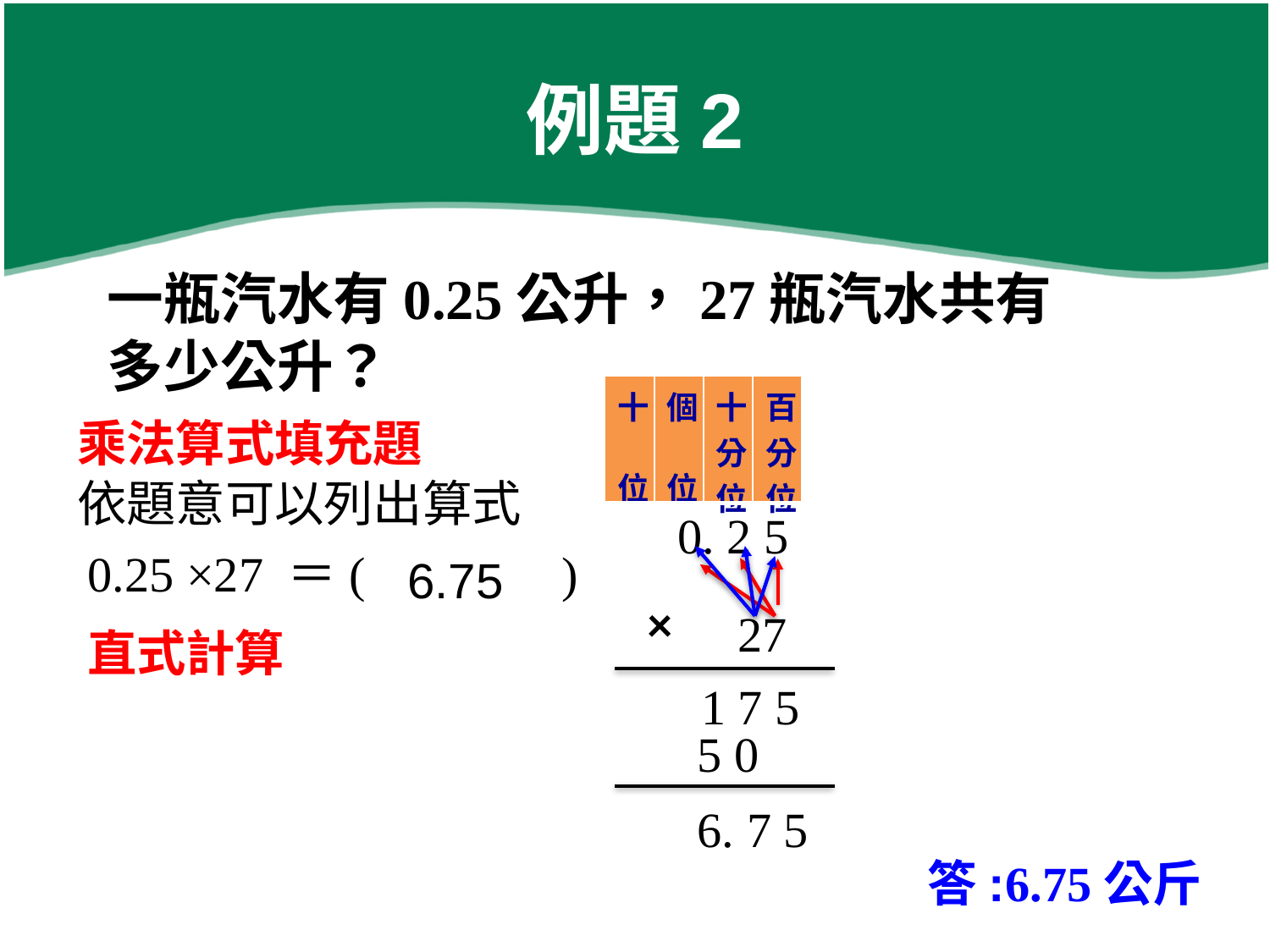

# 例題2
一瓶汽水有0.25公升，27瓶汽水共有多少公升？
| 十 位 | 個 位 | 十 分 位 | 百 分 位 |
| --- | --- | --- | --- |
乘法算式填充題
依題意可以列出算式
0. 2 5
0.25 ×27 ＝(                )
6.75
×
27
直式計算
      1 7 5
5 0
6. 7 5
答:6.75公斤